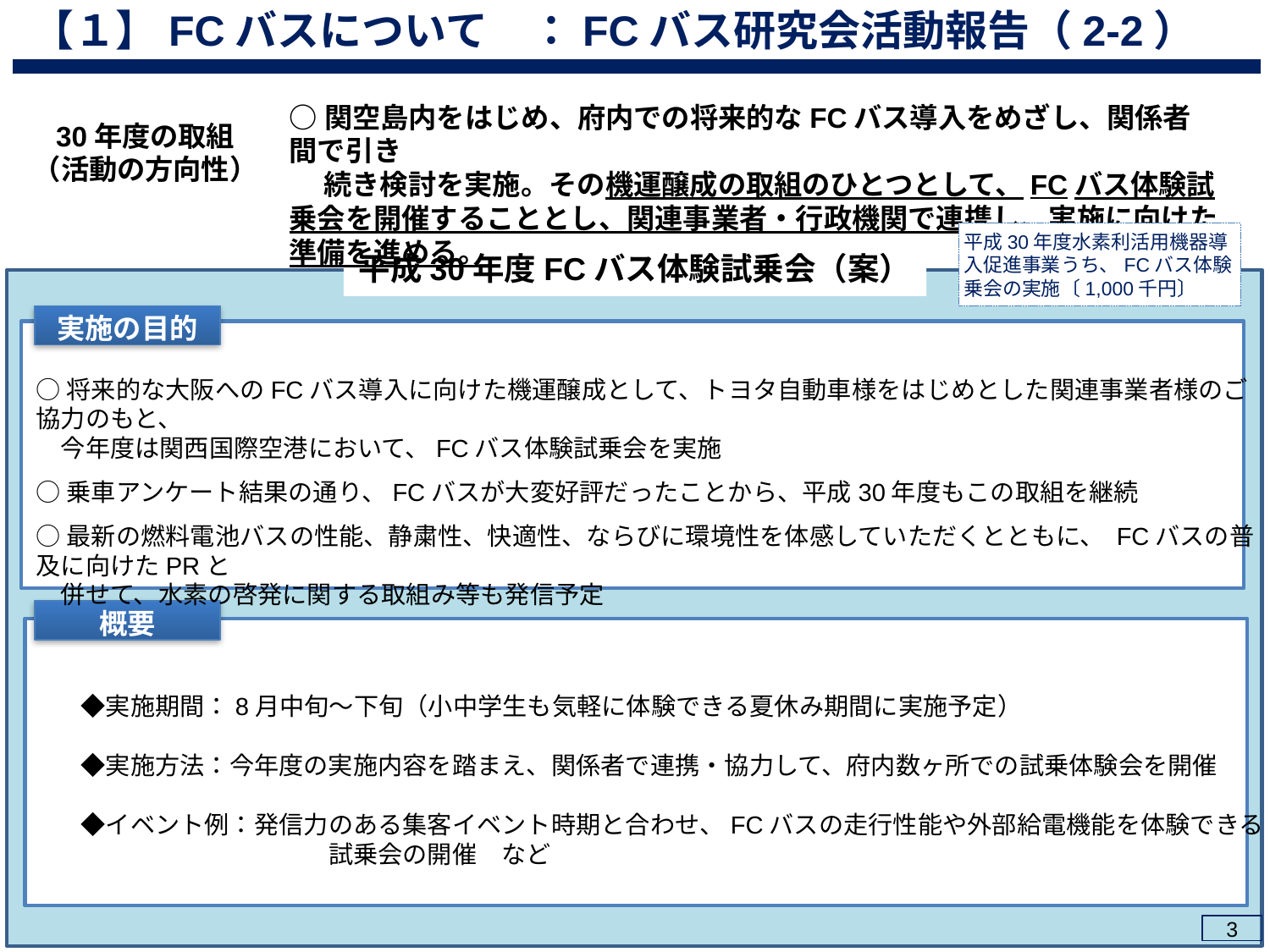

【１】FCバスについて　：FCバス研究会活動報告（2-2）
○関空島内をはじめ、府内での将来的なFCバス導入をめざし、関係者間で引き
　 続き検討を実施。その機運醸成の取組のひとつとして、FCバス体験試乗会を開催することとし、関連事業者・行政機関で連携し、実施に向けた準備を進める。
30年度の取組
（活動の方向性）
平成30年度水素利活用機器導入促進事業うち、FCバス体験乗会の実施〔1,000千円〕
# 平成30年度FCバス体験試乗会（案）

実施の目的

○将来的な大阪へのFCバス導入に向けた機運醸成として、トヨタ自動車様をはじめとした関連事業者様のご協力のもと、
　今年度は関西国際空港において、FCバス体験試乗会を実施

○乗車アンケート結果の通り、FCバスが大変好評だったことから、平成30年度もこの取組を継続

○最新の燃料電池バスの性能、静粛性、快適性、ならびに環境性を体感していただくとともに、 FCバスの普及に向けたPRと
　併せて、水素の啓発に関する取組み等も発信予定
概要

　　◆実施期間：8月中旬～下旬（小中学生も気軽に体験できる夏休み期間に実施予定）

　　◆実施方法：今年度の実施内容を踏まえ、関係者で連携・協力して、府内数ヶ所での試乗体験会を開催

　　◆イベント例：発信力のある集客イベント時期と合わせ、FCバスの走行性能や外部給電機能を体験できる
　　　　　　　　　　　　試乗会の開催　など

3